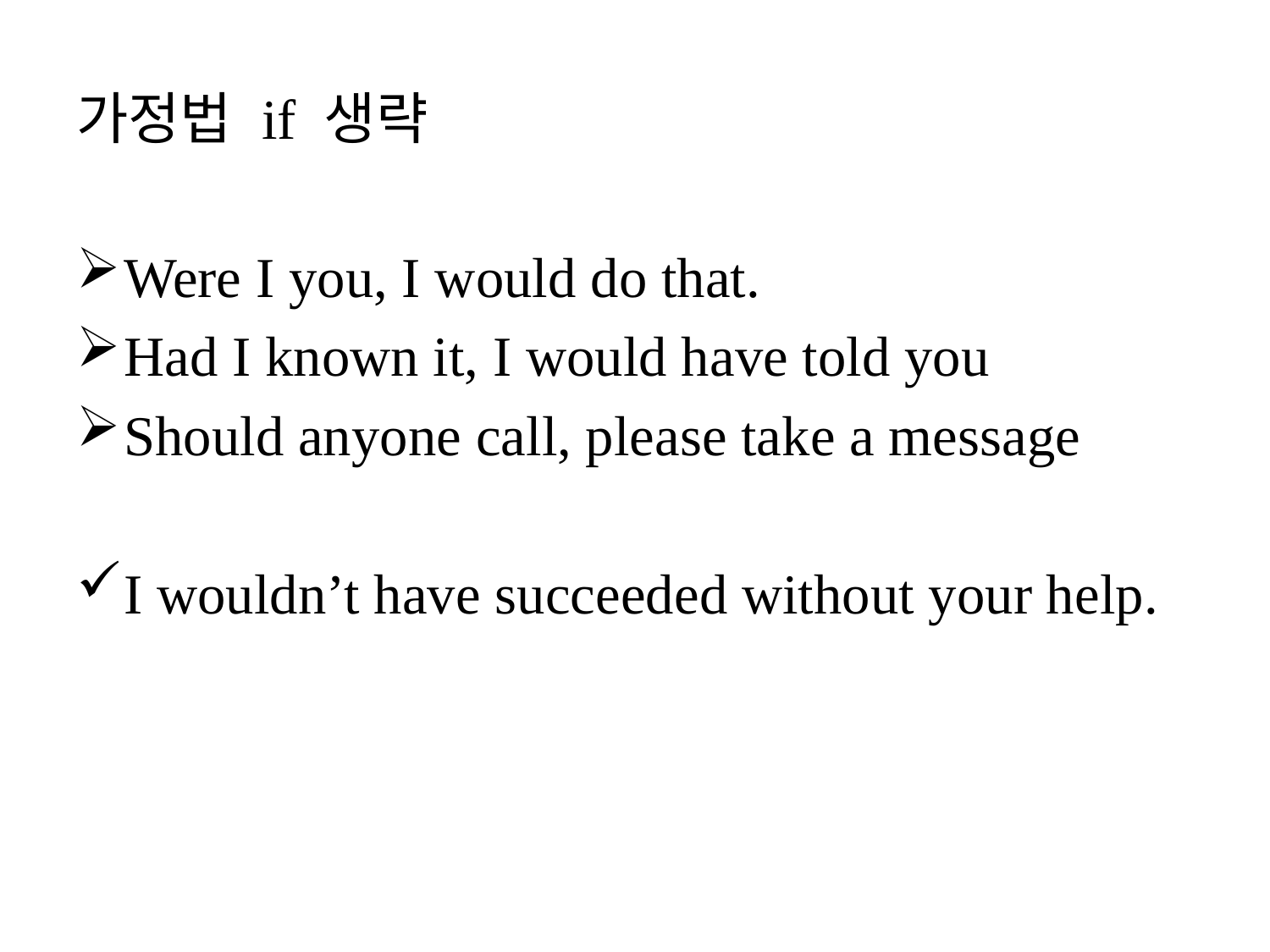

가정법 if 생략

Were I you, I would do that.
Had I known it, I would have told you
Should anyone call, please take a message

I wouldn’t have succeeded without your help.